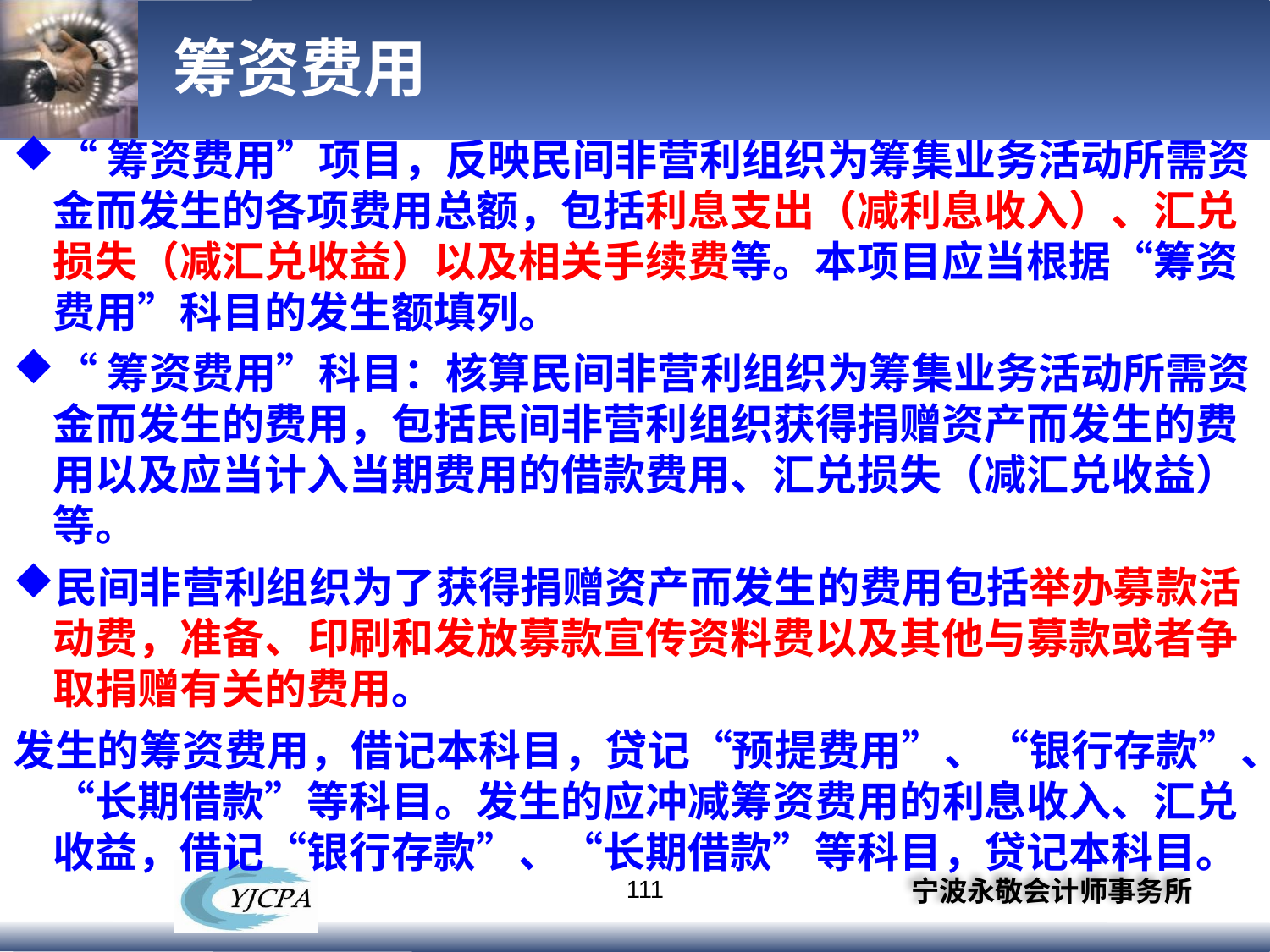

# 筹资费用
“筹资费用”项目，反映民间非营利组织为筹集业务活动所需资金而发生的各项费用总额，包括利息支出（减利息收入）、汇兑损失（减汇兑收益）以及相关手续费等。本项目应当根据“筹资费用”科目的发生额填列。
“筹资费用”科目：核算民间非营利组织为筹集业务活动所需资金而发生的费用，包括民间非营利组织获得捐赠资产而发生的费用以及应当计入当期费用的借款费用、汇兑损失（减汇兑收益）等。
民间非营利组织为了获得捐赠资产而发生的费用包括举办募款活动费，准备、印刷和发放募款宣传资料费以及其他与募款或者争取捐赠有关的费用。
发生的筹资费用，借记本科目，贷记“预提费用”、“银行存款”、“长期借款”等科目。发生的应冲减筹资费用的利息收入、汇兑收益，借记“银行存款”、“长期借款”等科目，贷记本科目。